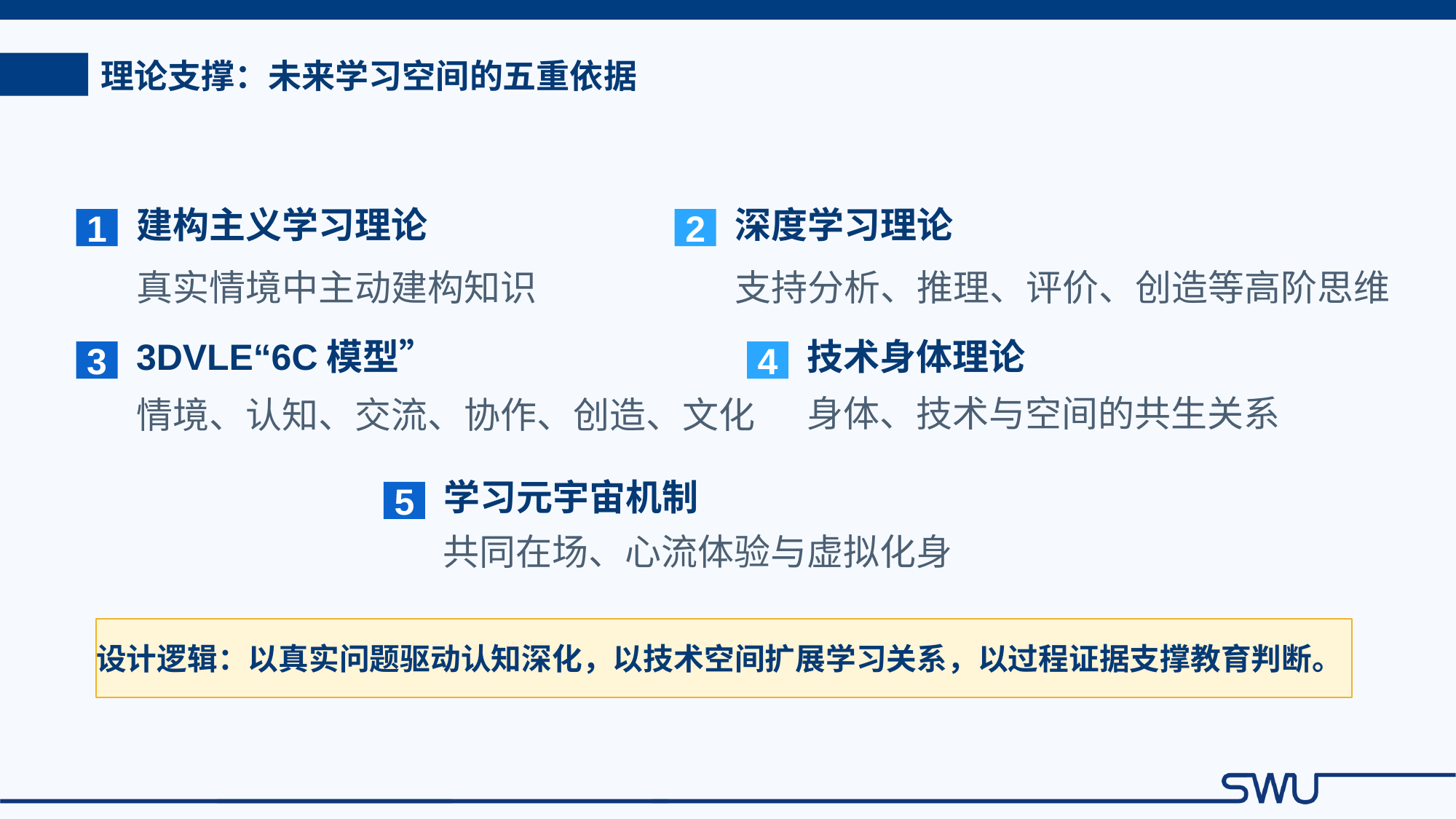

理论支撑：未来学习空间的五重依据
建构主义学习理论
深度学习理论
1
2
真实情境中主动建构知识
支持分析、推理、评价、创造等高阶思维
3DVLE“6C模型”
技术身体理论
3
4
身体、技术与空间的共生关系
情境、认知、交流、协作、创造、文化
学习元宇宙机制
5
共同在场、心流体验与虚拟化身
设计逻辑：以真实问题驱动认知深化，以技术空间扩展学习关系，以过程证据支撑教育判断。